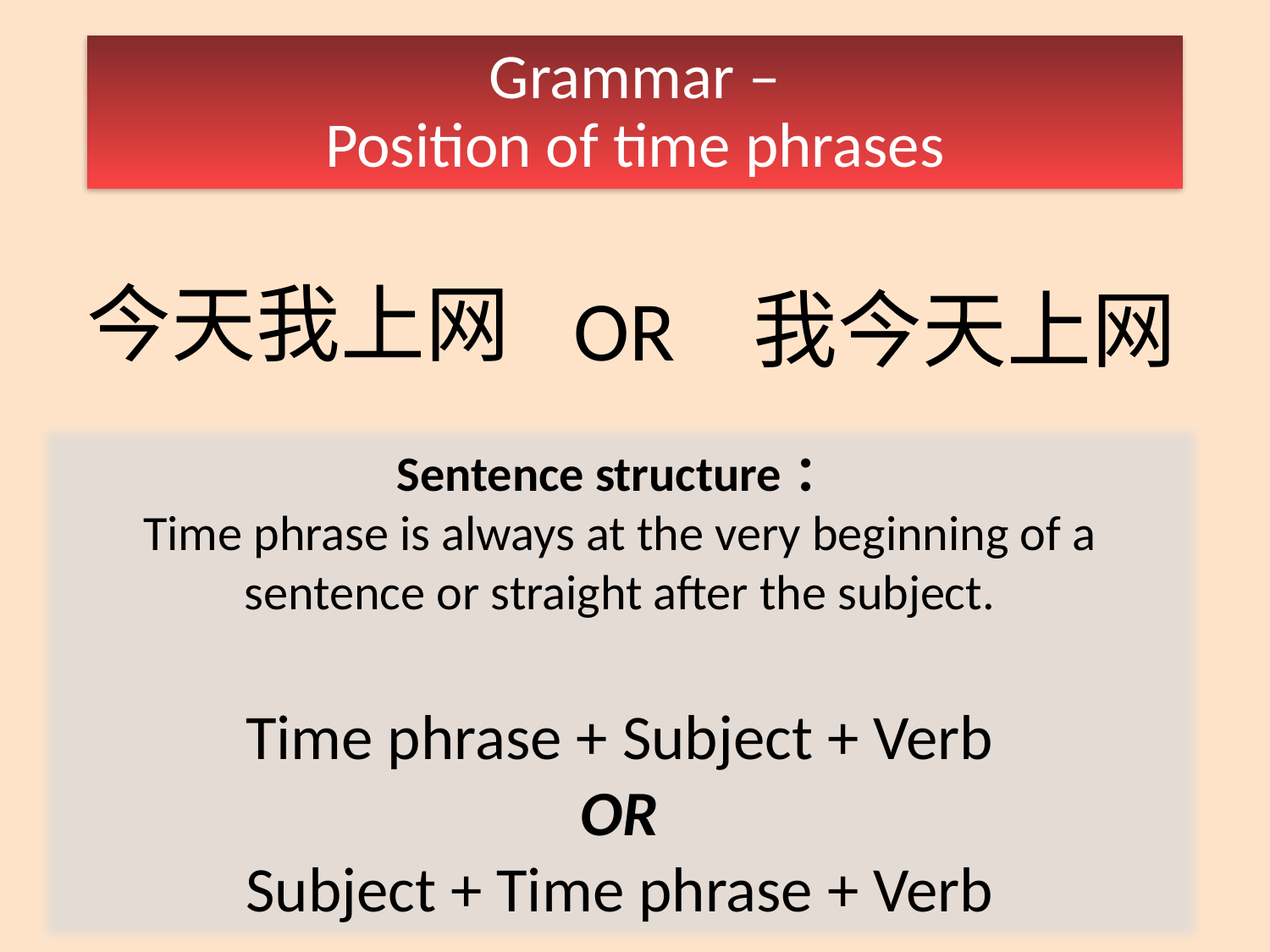

Grammar –
Position of time phrases
今天我上网
OR
我今天上网
Sentence structure：
Time phrase is always at the very beginning of a sentence or straight after the subject.

Time phrase + Subject + Verb
OR
Subject + Time phrase + Verb